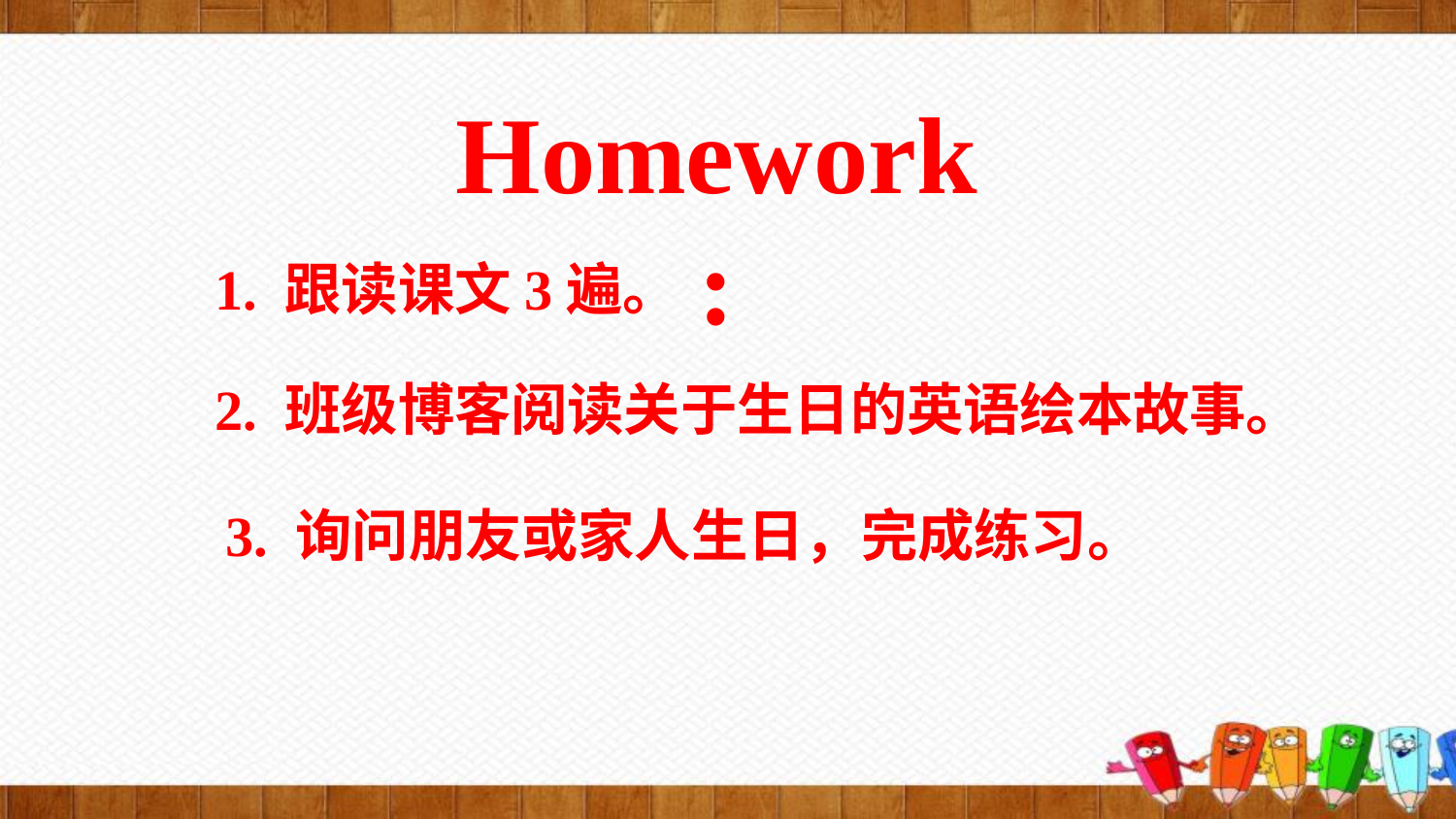

Homework:
1. 跟读课文3遍。
2. 班级博客阅读关于生日的英语绘本故事。
3. 询问朋友或家人生日，完成练习。